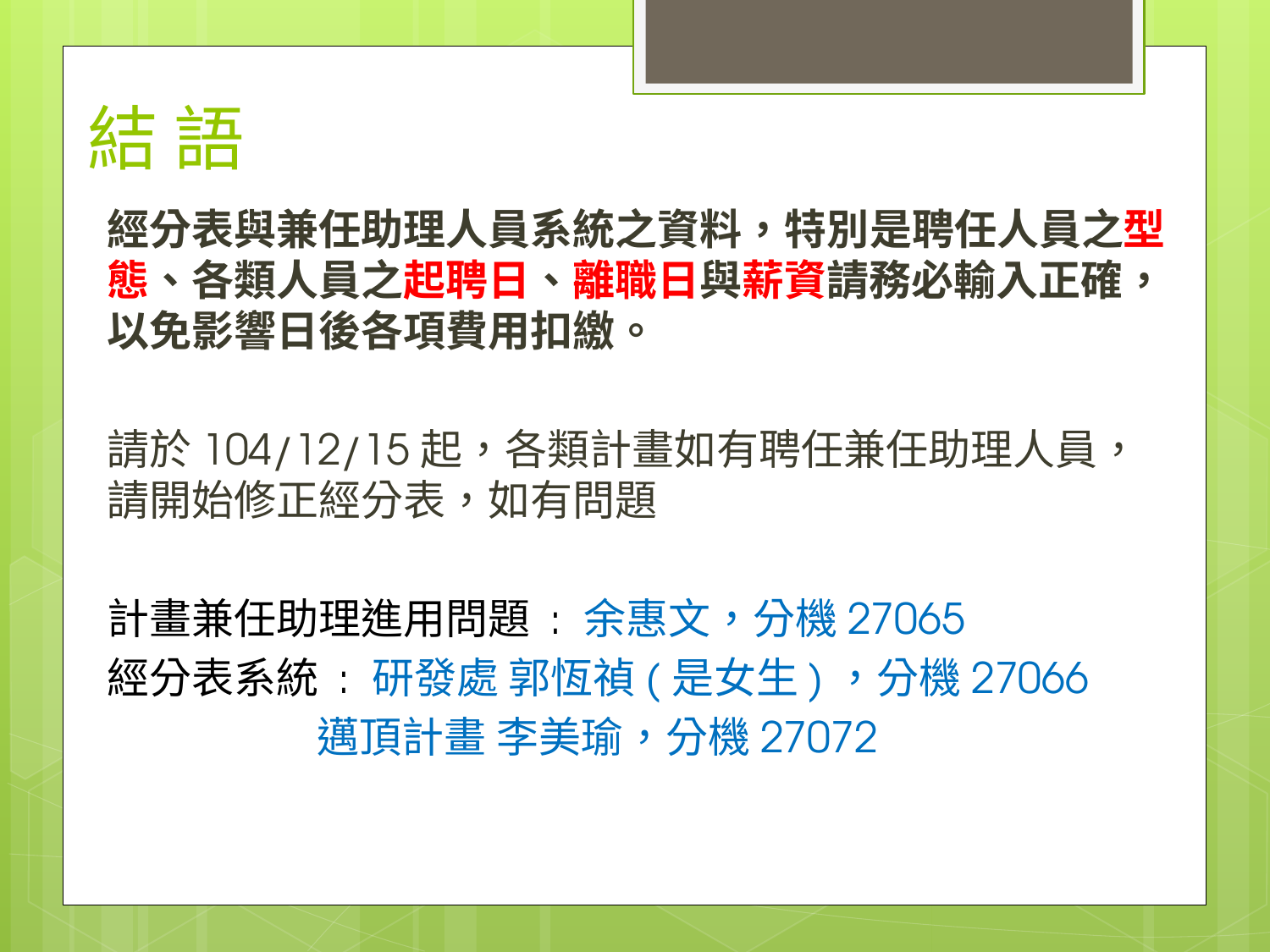

# 結 語
經分表與兼任助理人員系統之資料，特別是聘任人員之型態、各類人員之起聘日、離職日與薪資請務必輸入正確，以免影響日後各項費用扣繳。

請於104/12/15起，各類計畫如有聘任兼任助理人員，請開始修正經分表，如有問題

計畫兼任助理進用問題 : 余惠文，分機27065
經分表系統 : 研發處 郭恆禎(是女生)，分機27066
                     邁頂計畫 李美瑜，分機27072